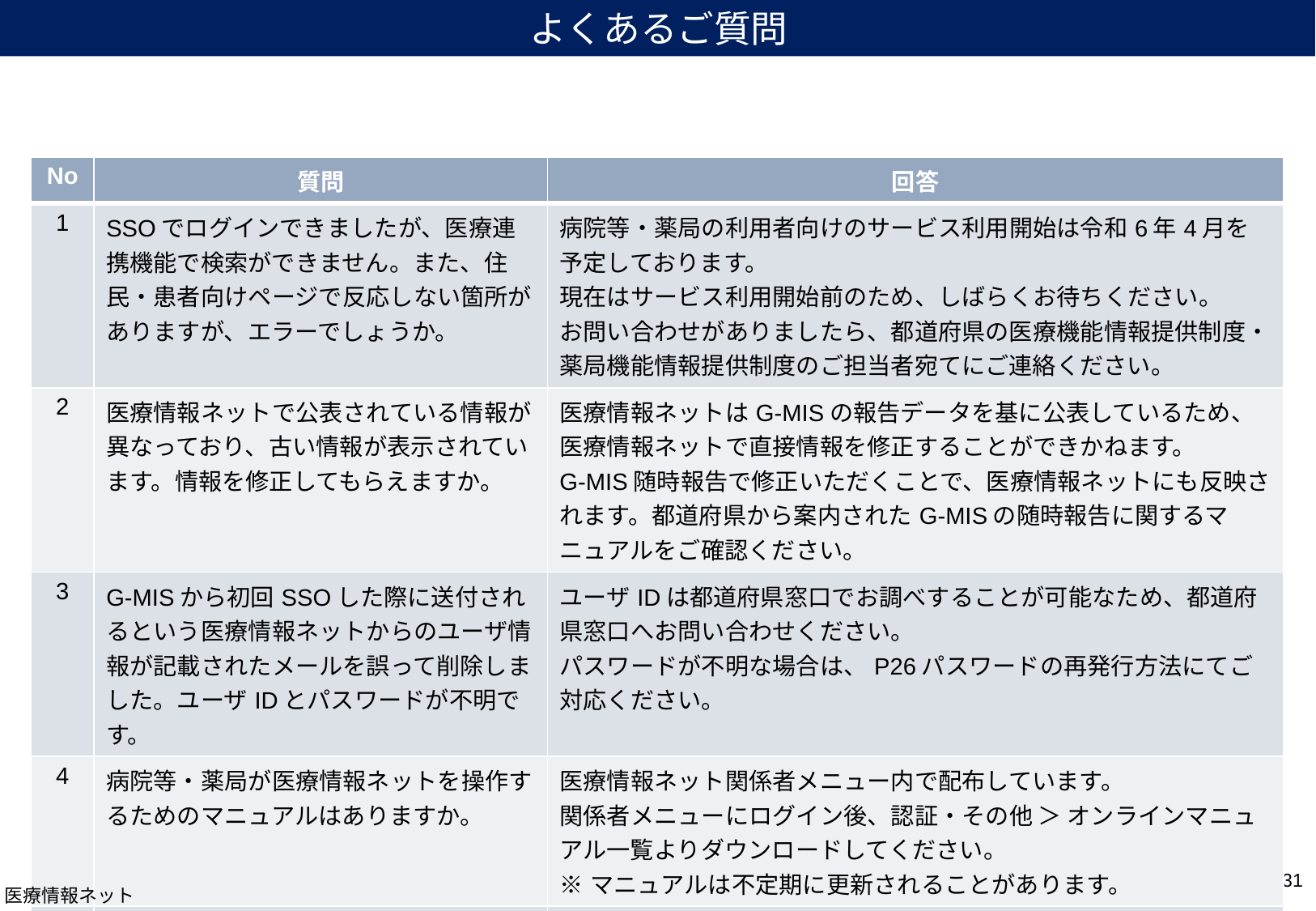

よくあるご質問
| No | 質問 | 回答 |
| --- | --- | --- |
| 1 | SSOでログインできましたが、医療連携機能で検索ができません。また、住民・患者向けページで反応しない箇所がありますが、エラーでしょうか。 | 病院等・薬局の利用者向けのサービス利用開始は令和6年4月を予定しております。 現在はサービス利用開始前のため、しばらくお待ちください。 お問い合わせがありましたら、都道府県の医療機能情報提供制度・薬局機能情報提供制度のご担当者宛てにご連絡ください。 |
| 2 | 医療情報ネットで公表されている情報が異なっており、古い情報が表示されています。情報を修正してもらえますか。 | 医療情報ネットはG-MISの報告データを基に公表しているため、医療情報ネットで直接情報を修正することができかねます。 G-MIS随時報告で修正いただくことで、医療情報ネットにも反映されます。都道府県から案内されたG-MISの随時報告に関するマニュアルをご確認ください。 |
| 3 | G-MISから初回SSOした際に送付されるという医療情報ネットからのユーザ情報が記載されたメールを誤って削除しました。ユーザIDとパスワードが不明です。 | ユーザIDは都道府県窓口でお調べすることが可能なため、都道府県窓口へお問い合わせください。 パスワードが不明な場合は、P26パスワードの再発行方法にてご対応ください。 |
| 4 | 病院等・薬局が医療情報ネットを操作するためのマニュアルはありますか。 | 医療情報ネット関係者メニュー内で配布しています。 関係者メニューにログイン後、認証・その他 ＞ オンラインマニュアル一覧よりダウンロードしてください。 ※マニュアルは不定期に更新されることがあります。 |
| 5 | 住民・患者向けのトップページにアクセスしようとすると、認証を求められます。 医療情報ネットのユーザID・パスワードを入力しても反応しませんが、何の情報を入力すれば良いでしょうか。 | 令和5年度はサービス開始前のため、Digest認証を設けています。 Digest認証の情報は、初回ログイン時に送付されるメールに記載されています（P23）。メール内の「初期表示用ユーザ名」「サイトの初期表示用パスワード」を入力し、「サインイン」をクリックしてください。令和6年4月以降は、Digest認証画面は表示されなくなります。 |

31
医療情報ネット